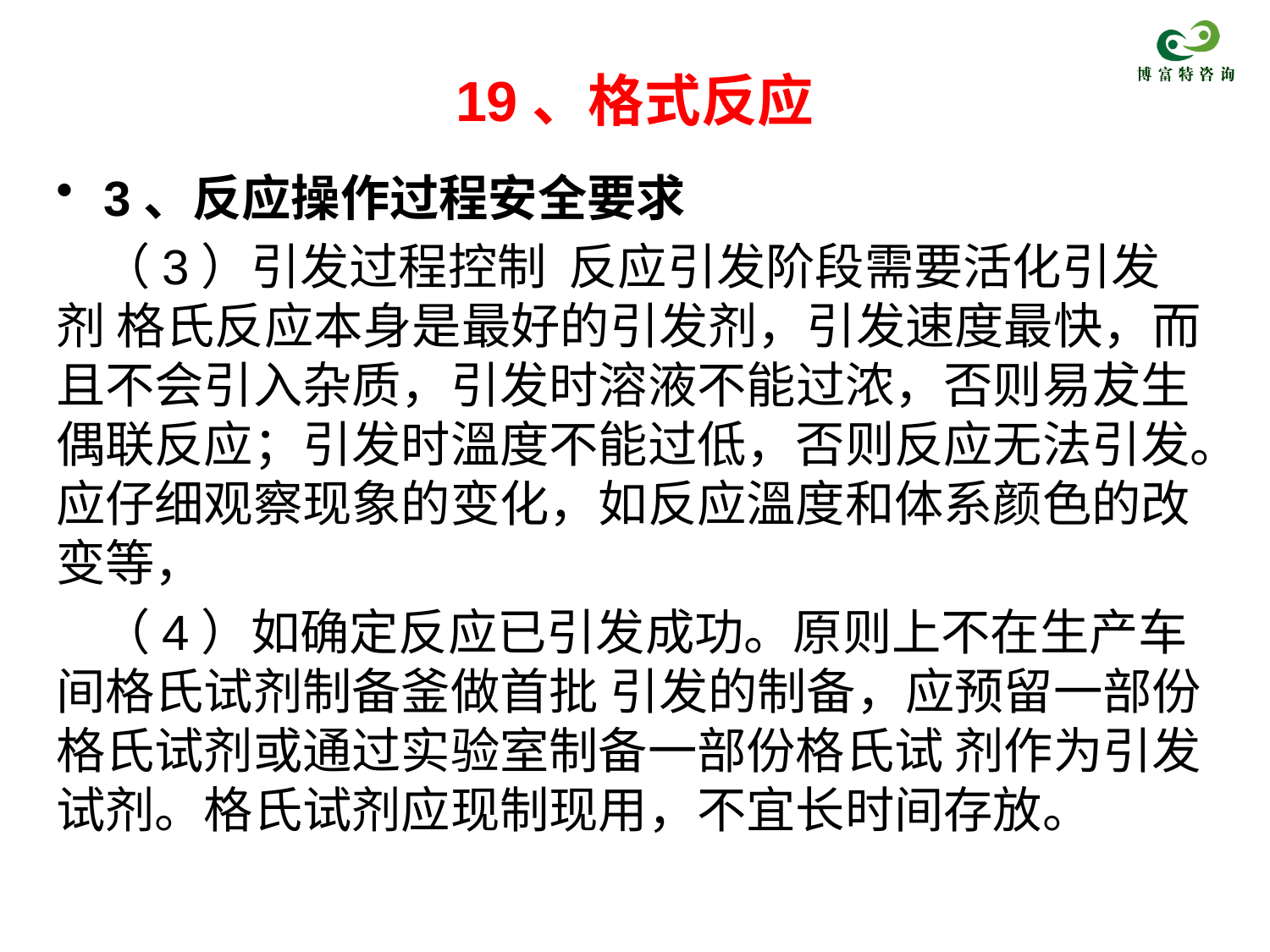

# 19、格式反应
3、反应操作过程安全要求
   （3）引发过程控制  反应引发阶段需要活化引发剂 格氏反应本身是最好的引发剂，引发速度最快，而且不会引入杂质，引发时溶液不能过浓，否则易犮生偶联反应；引发时溫度不能过低，否则反应无法引发。应仔细观察现象的变化，如反应溫度和体系颜色的改变等，
   （4）如确定反应已引发成功。原则上不在生产车间格氏试剂制备釜做首批 引发的制备，应预留一部份格氏试剂或通过实验室制备一部份格氏试 剂作为引发试剂。格氏试剂应现制现用，不宜长时间存放。